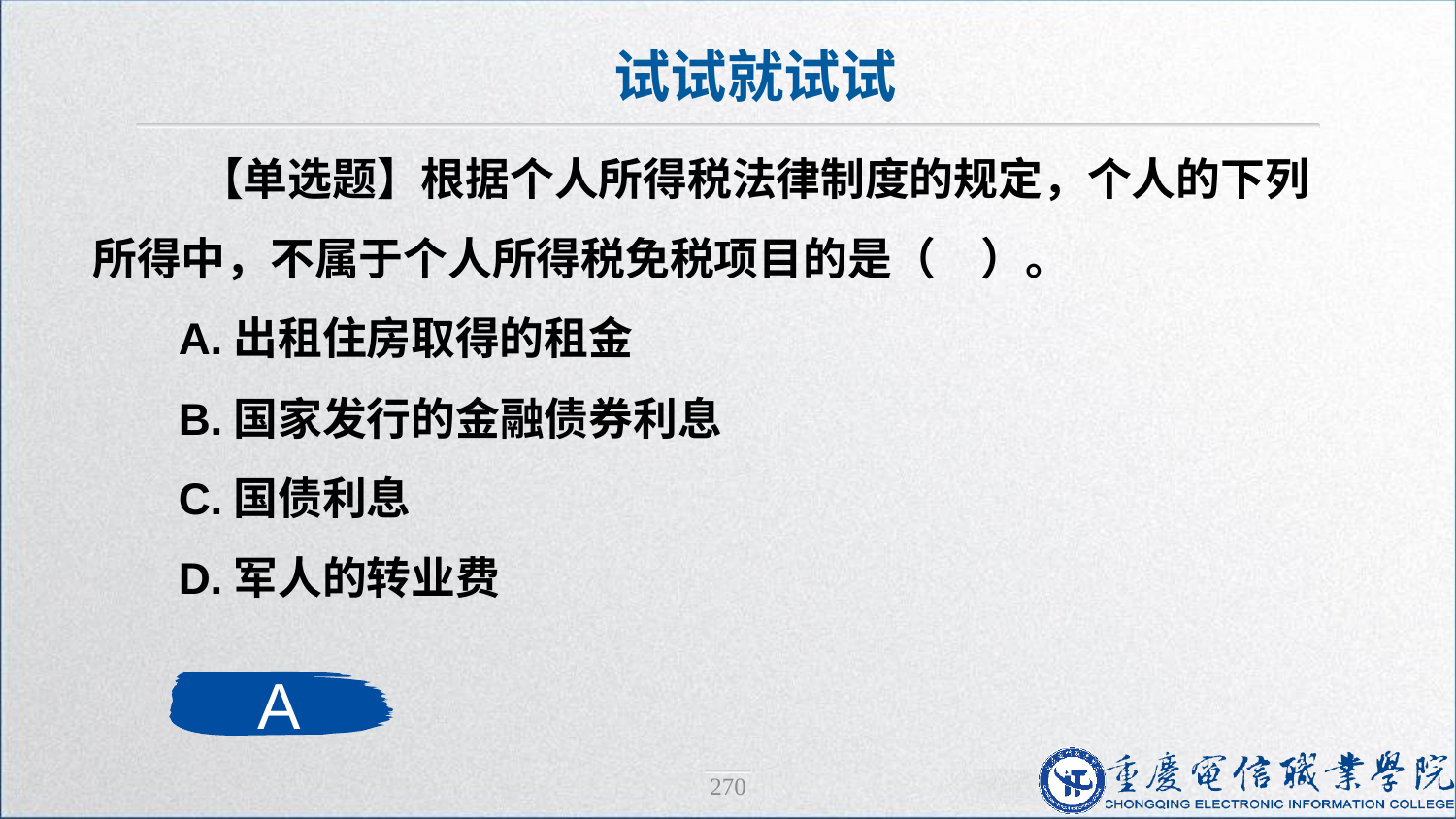

试试就试试
 【单选题】根据个人所得税法律制度的规定，个人的下列所得中，不属于个人所得税免税项目的是（　）。
A.出租住房取得的租金
B.国家发行的金融债券利息
C.国债利息
D.军人的转业费

A
270